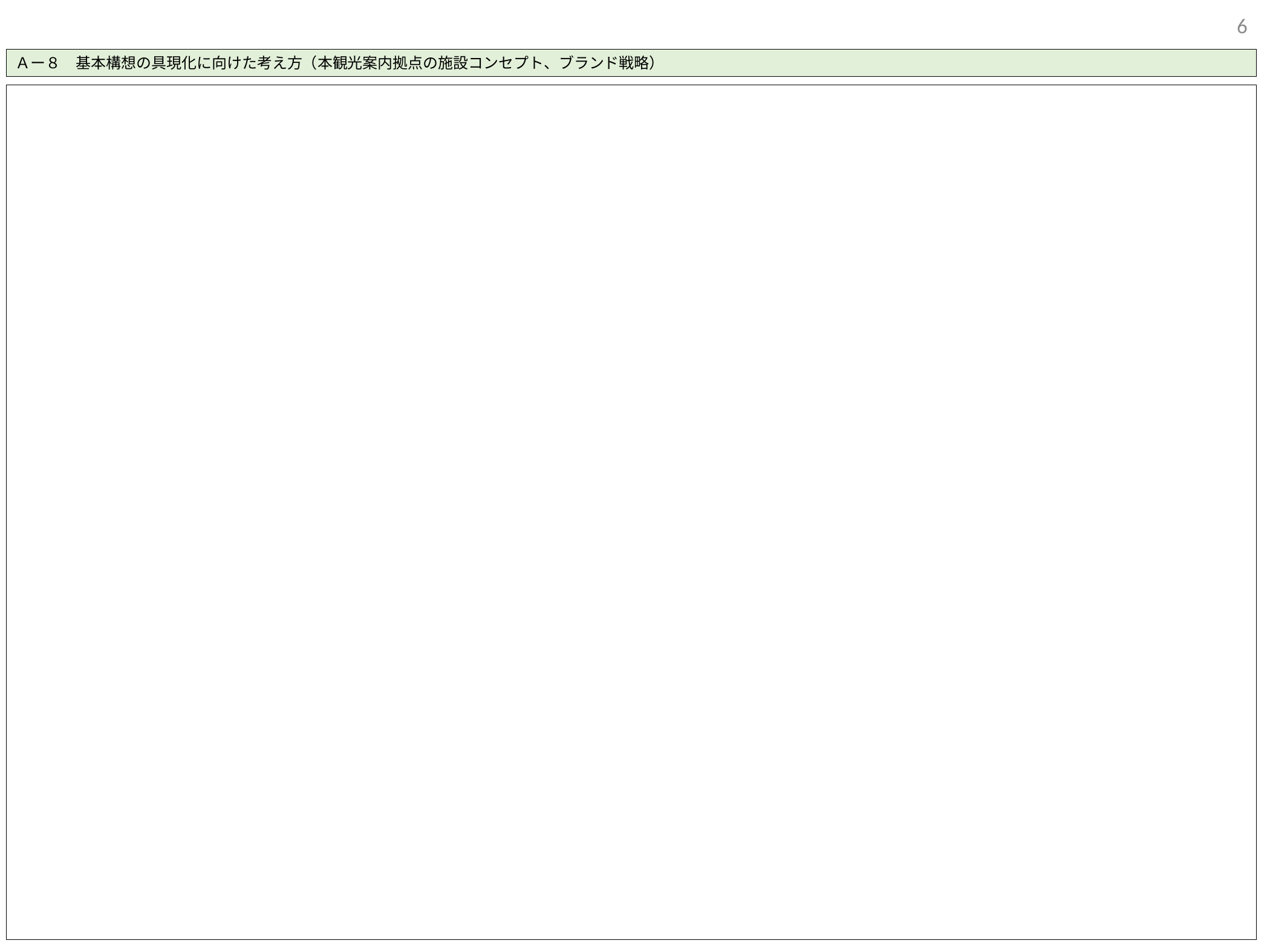

6
Ａー８　基本構想の具現化に向けた考え方（本観光案内拠点の施設コンセプト、ブランド戦略）